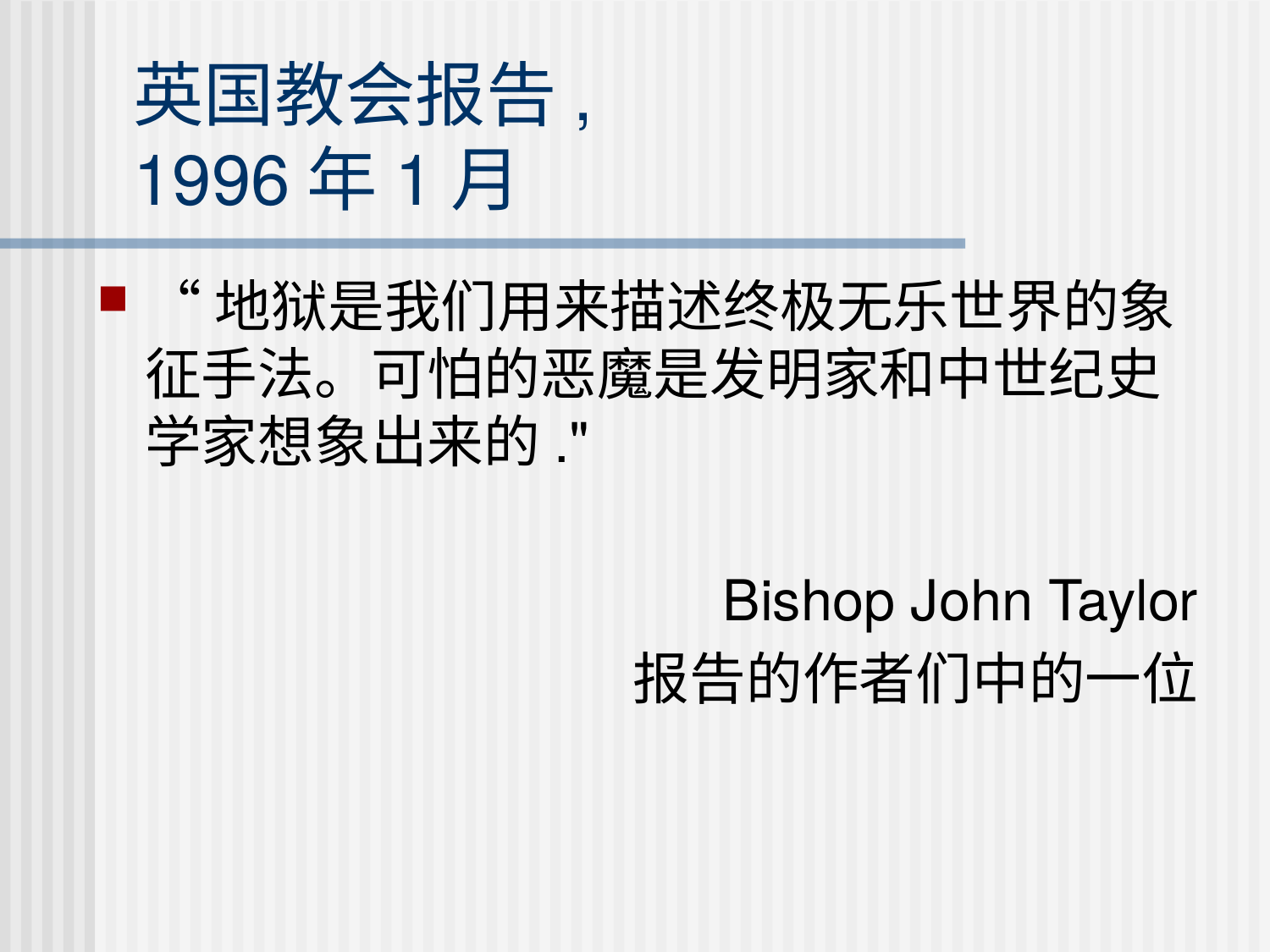

# 英国教会报告, 1996年1月
“地狱是我们用来描述终极无乐世界的象征手法。可怕的恶魔是发明家和中世纪史学家想象出来的."

Bishop John Taylor
报告的作者们中的一位